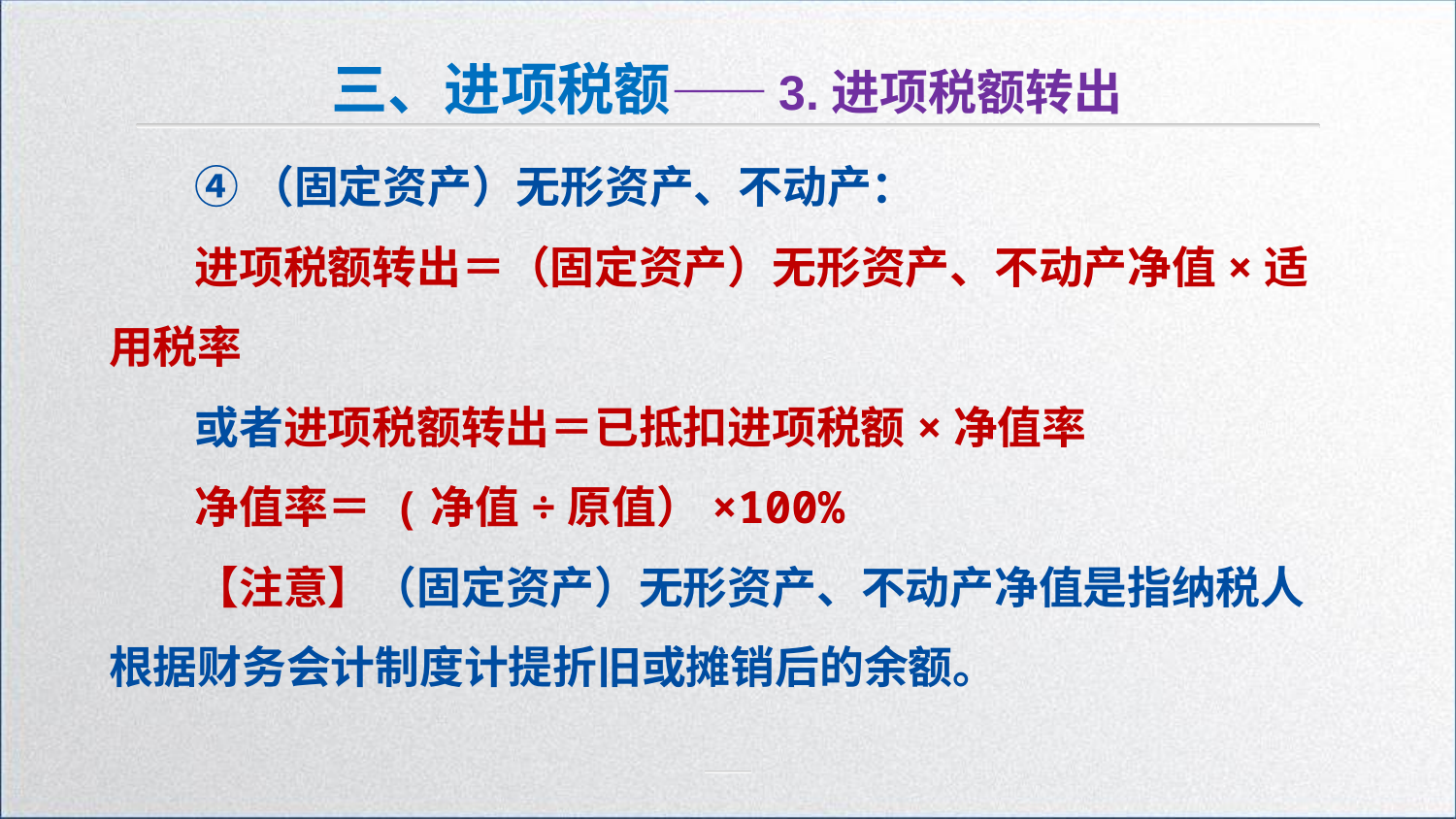

三、进项税额——3.进项税额转出
④（固定资产）无形资产、不动产：
进项税额转出＝（固定资产）无形资产、不动产净值×适用税率
或者进项税额转出＝已抵扣进项税额×净值率
净值率＝ (净值÷原值）×100%
【注意】（固定资产）无形资产、不动产净值是指纳税人根据财务会计制度计提折旧或摊销后的余额。